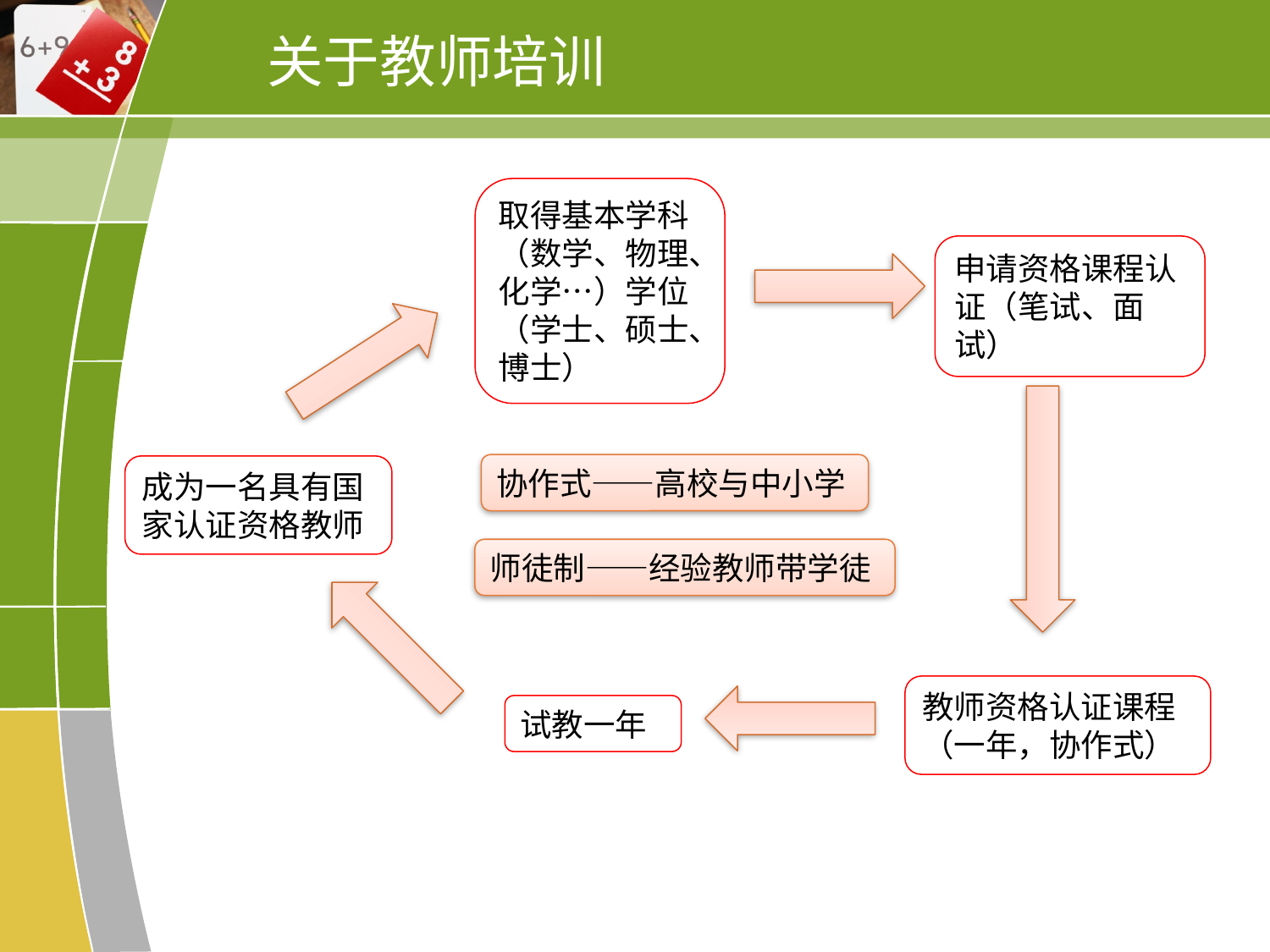

关于教师培训
取得基本学科（数学、物理、化学…）学位（学士、硕士、博士）
申请资格课程认证（笔试、面试）

协作式——高校与中小学
成为一名具有国家认证资格教师

师徒制——经验教师带学徒

教师资格认证课程
（一年，协作式）

试教一年